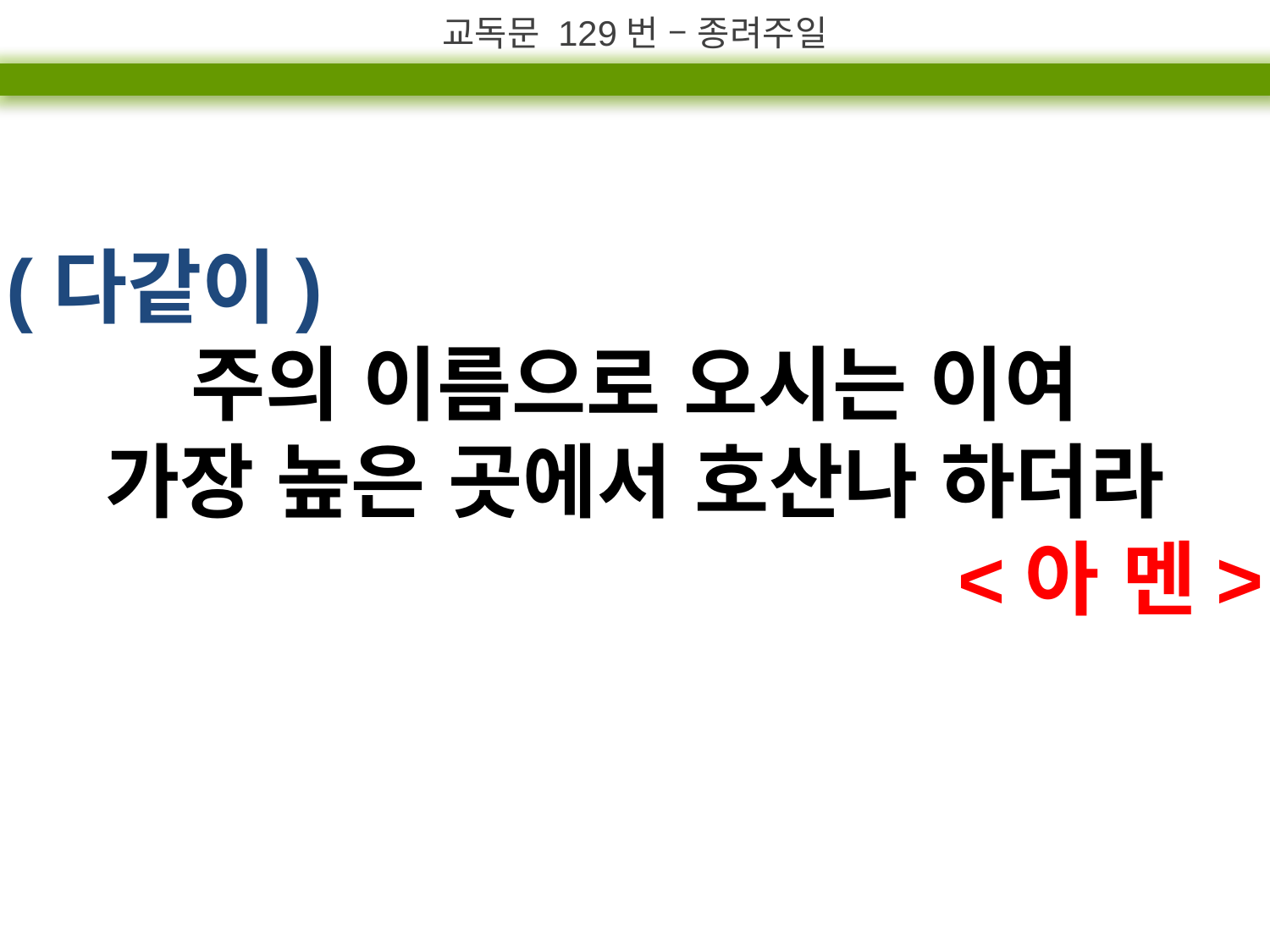

교독문 129번 – 종려주일

(다같이)
주의 이름으로 오시는 이여
가장 높은 곳에서 호산나 하더라
<아 멘>